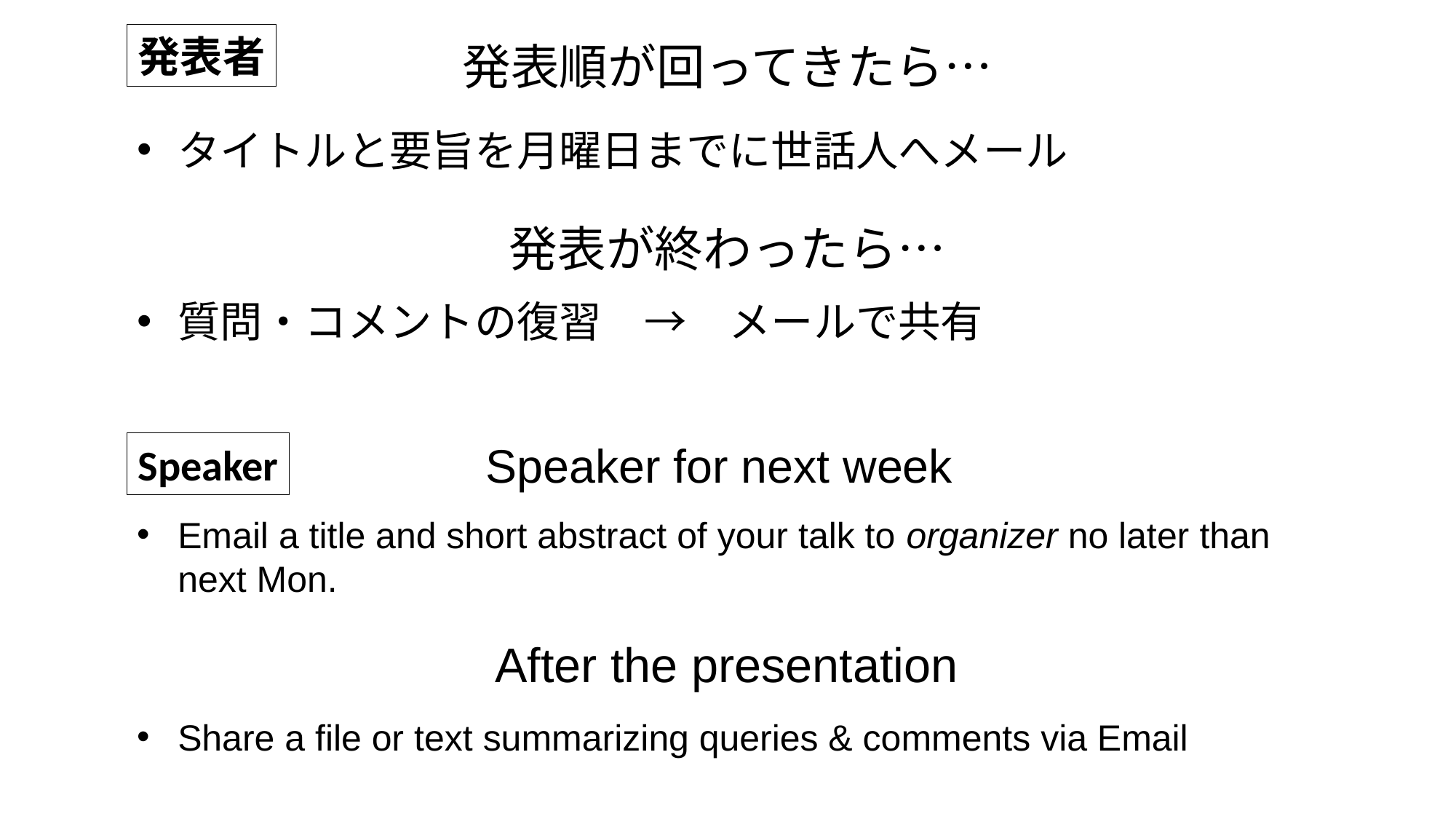

# 発表順が回ってきたら…
発表者
タイトルと要旨を月曜日までに世話人へメール
発表が終わったら…
質問・コメントの復習　→　メールで共有
Speaker for next week
Speaker
Email a title and short abstract of your talk to organizer no later than next Mon.
After the presentation
Share a file or text summarizing queries & comments via Email